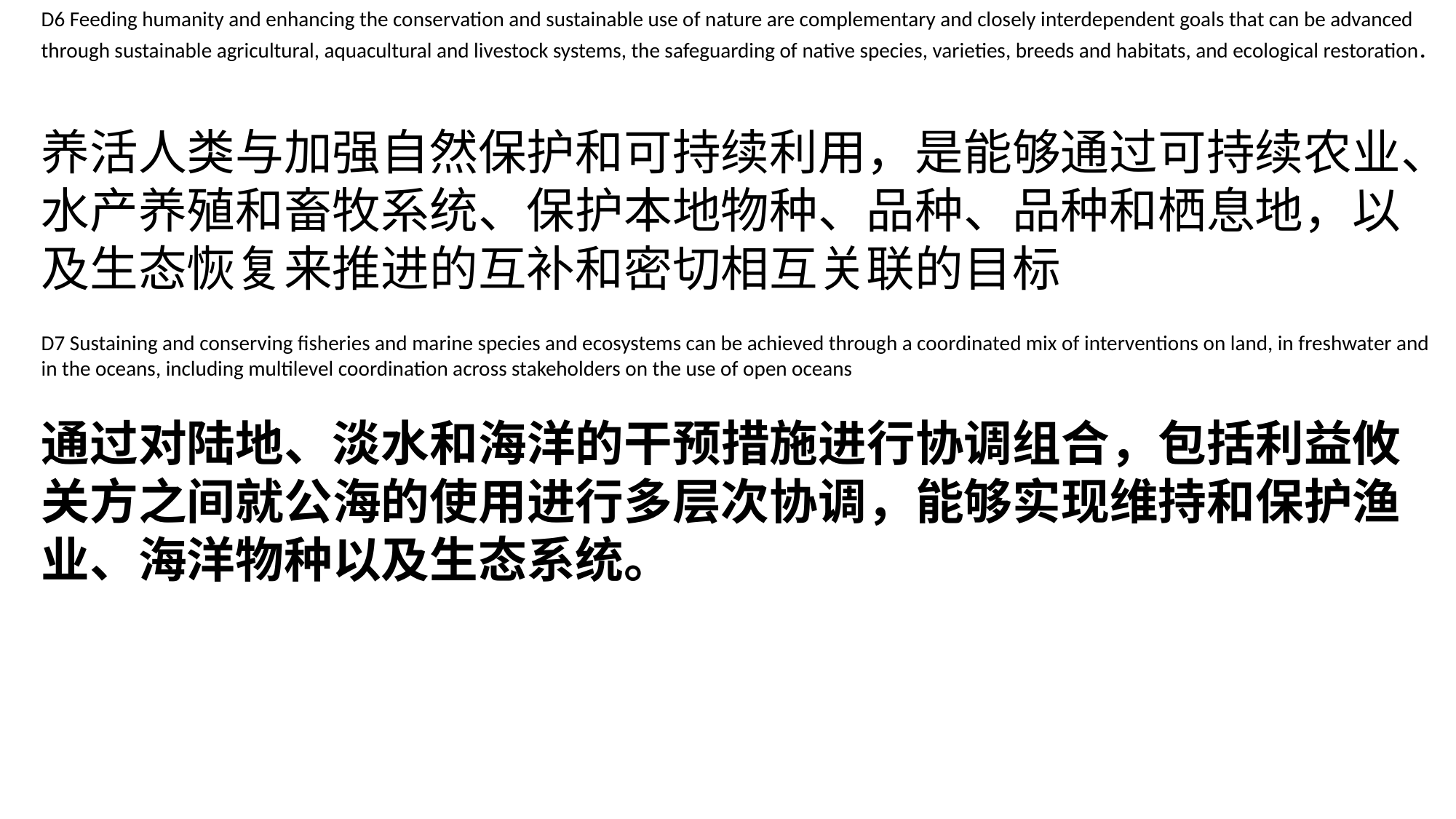

D6 Feeding humanity and enhancing the conservation and sustainable use of nature are complementary and closely interdependent goals that can be advanced through sustainable agricultural, aquacultural and livestock systems, the safeguarding of native species, varieties, breeds and habitats, and ecological restoration.

养活人类与加强自然保护和可持续利用，是能够通过可持续农业、水产养殖和畜牧系统、保护本地物种、品种、品种和栖息地，以及生态恢复来推进的互补和密切相互关联的目标

D7 Sustaining and conserving fisheries and marine species and ecosystems can be achieved through a coordinated mix of interventions on land, in freshwater and in the oceans, including multilevel coordination across stakeholders on the use of open oceans

通过对陆地、淡水和海洋的干预措施进行协调组合，包括利益攸关方之间就公海的使用进行多层次协调，能够实现维持和保护渔业、海洋物种以及生态系统。